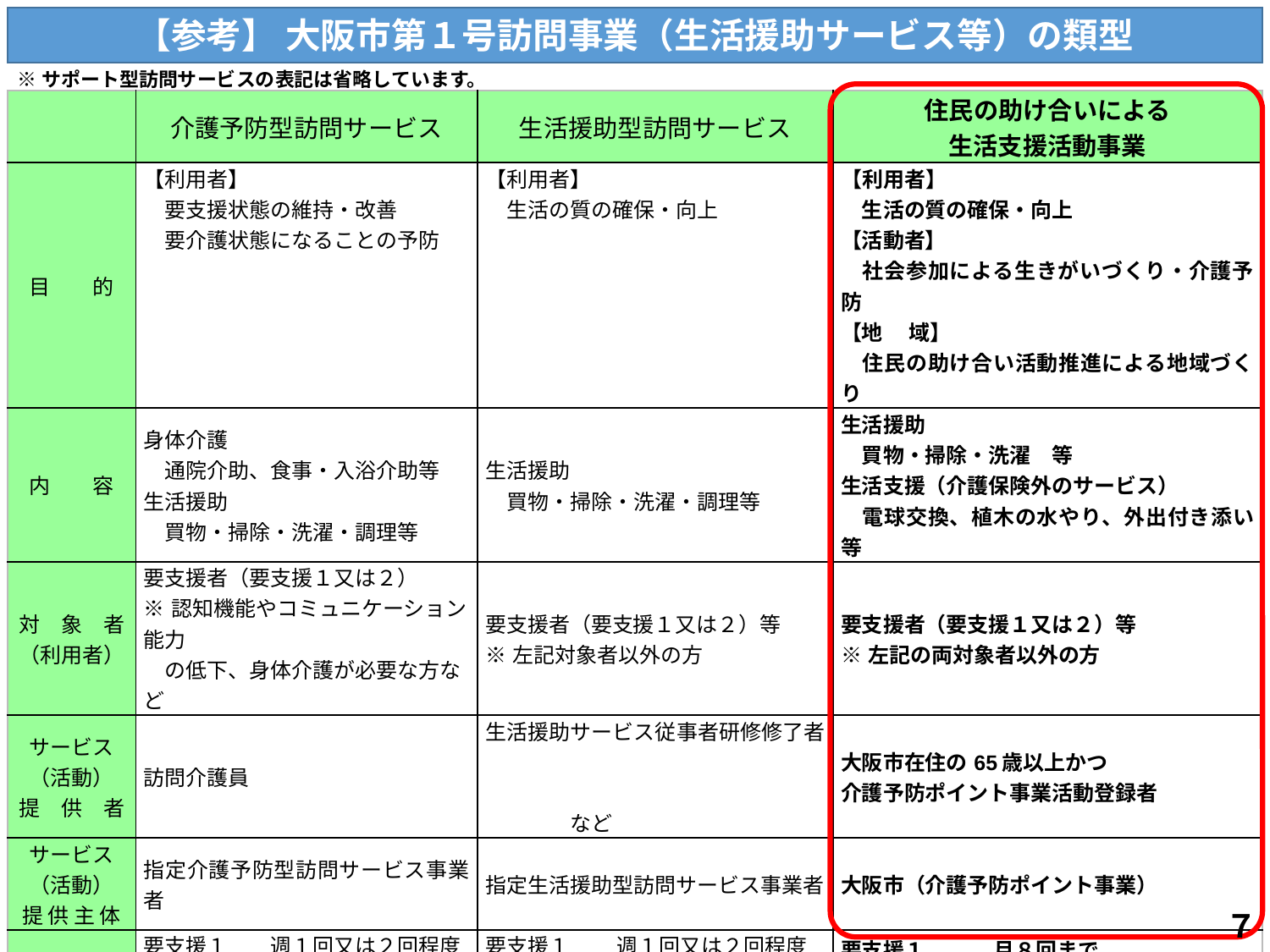

【参考】 大阪市第１号訪問事業（生活援助サービス等）の類型
※サポート型訪問サービスの表記は省略しています。

|  | 介護予防型訪問サービス | 生活援助型訪問サービス | 住民の助け合いによる 生活支援活動事業 |
| --- | --- | --- | --- |
| 目　　的 | 【利用者】 　要支援状態の維持・改善 　要介護状態になることの予防 | 【利用者】 　生活の質の確保・向上 | 【利用者】 　生活の質の確保・向上 【活動者】 　社会参加による生きがいづくり・介護予防 【地　 域】　 　住民の助け合い活動推進による地域づくり |
| 内　　容 | 身体介護 　通院介助、食事・入浴介助等 生活援助 　買物・掃除・洗濯・調理等 | 生活援助 　買物・掃除・洗濯・調理等 | 生活援助 　買物・掃除・洗濯　等 生活支援（介護保険外のサービス） 　電球交換、植木の水やり、外出付き添い等 |
| 対　象　者 （利用者） | 要支援者（要支援１又は２） ※認知機能やコミュニケーション能力 　の低下、身体介護が必要な方など | 要支援者（要支援１又は２）等 ※左記対象者以外の方 | 要支援者（要支援１又は２）等 ※左記の両対象者以外の方 |
| サービス （活動） 提　供　者 | 訪問介護員 | 生活援助サービス従事者研修修了者　 　　　　　　　　　　　　　　　　　　　　など | 大阪市在住の65歳以上かつ 介護予防ポイント事業活動登録者 |
| サービス （活動） 提 供 主 体 | 指定介護予防型訪問サービス事業者 | 指定生活援助型訪問サービス事業者 | 大阪市（介護予防ポイント事業） |
| 利 用 頻 度 | 要支援１　　週１回又は２回程度 要支援２　 週１回又は２回程度 又は２回超 | 要支援１　 　週１回又は２回程度 要支援２等 週１回又は２回程度 　　　　　　　又は２回超 | 要支援１　 　　月８回まで 要支援２等　　月８回まで |
| 利用者負担 | 原則１割負担 （一定以上所得者は２割・３割負担） | 原則１割負担 （一定以上所得者は２割・３割負担） | １回当たり１００円 |
| 報酬単価等 | （月額）　※R3.4 時点 　週１回程度　　１３，０７７円 　週２回程度　　２６，１２０円 　週２回超　　　 ４１，４４４円 | （月額） ※R3.4 時点 　週１回程度　　　９，８７４円 　週２回程度 　１９，７２６円 　週２回超 　３１，３０２円 | １回　７００円（活動者への謝礼）　 （内訳）利用者負担　　　 １００円 　　　　介護予防ポイント ６００円 |
７